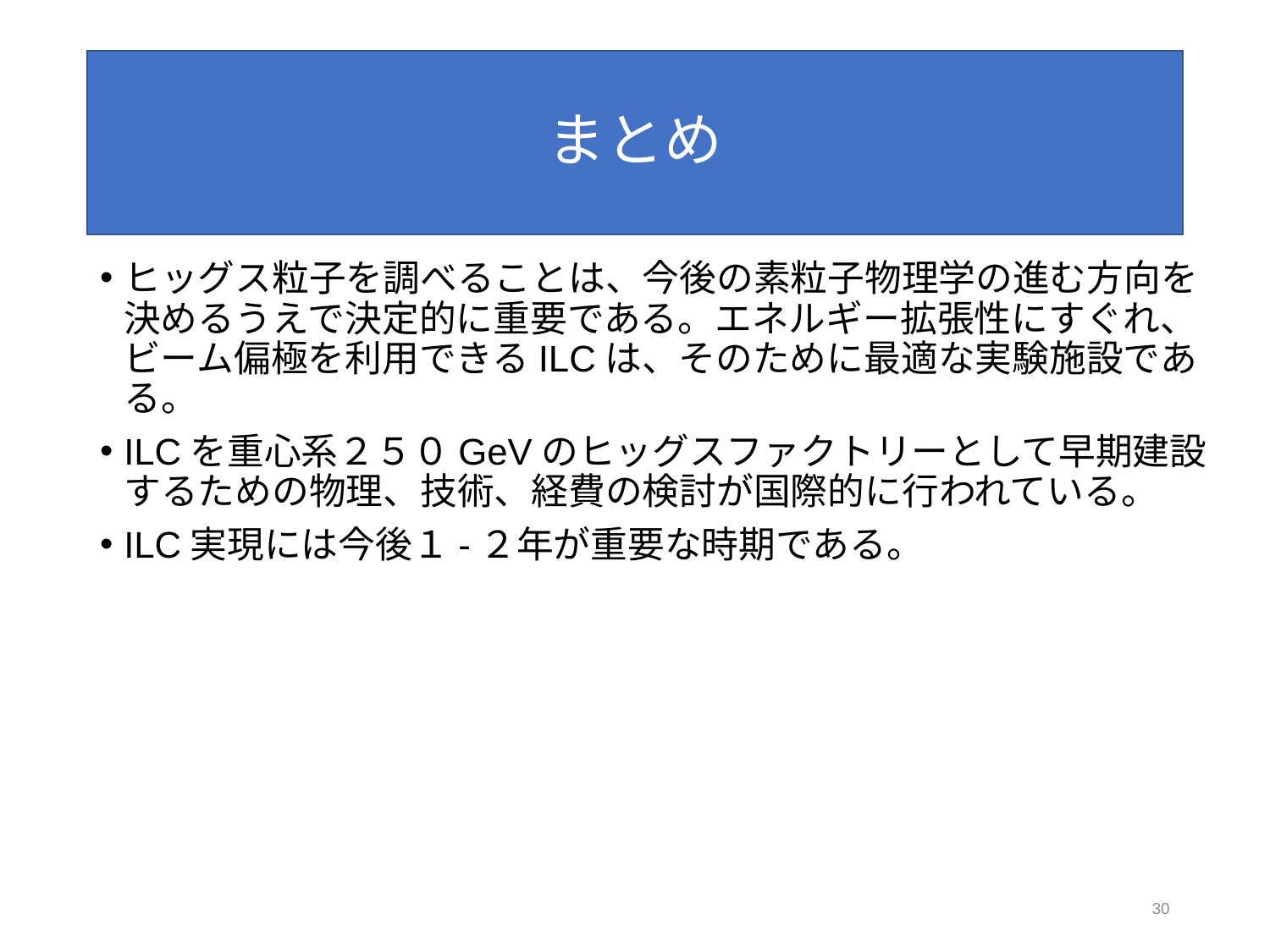

# まとめ
ヒッグス粒子を調べることは、今後の素粒子物理学の進む方向を決めるうえで決定的に重要である。エネルギー拡張性にすぐれ、ビーム偏極を利用できるILCは、そのために最適な実験施設である。
ILCを重心系２５０GeVのヒッグスファクトリーとして早期建設するための物理、技術、経費の検討が国際的に行われている。
ILC実現には今後１-２年が重要な時期である。
30